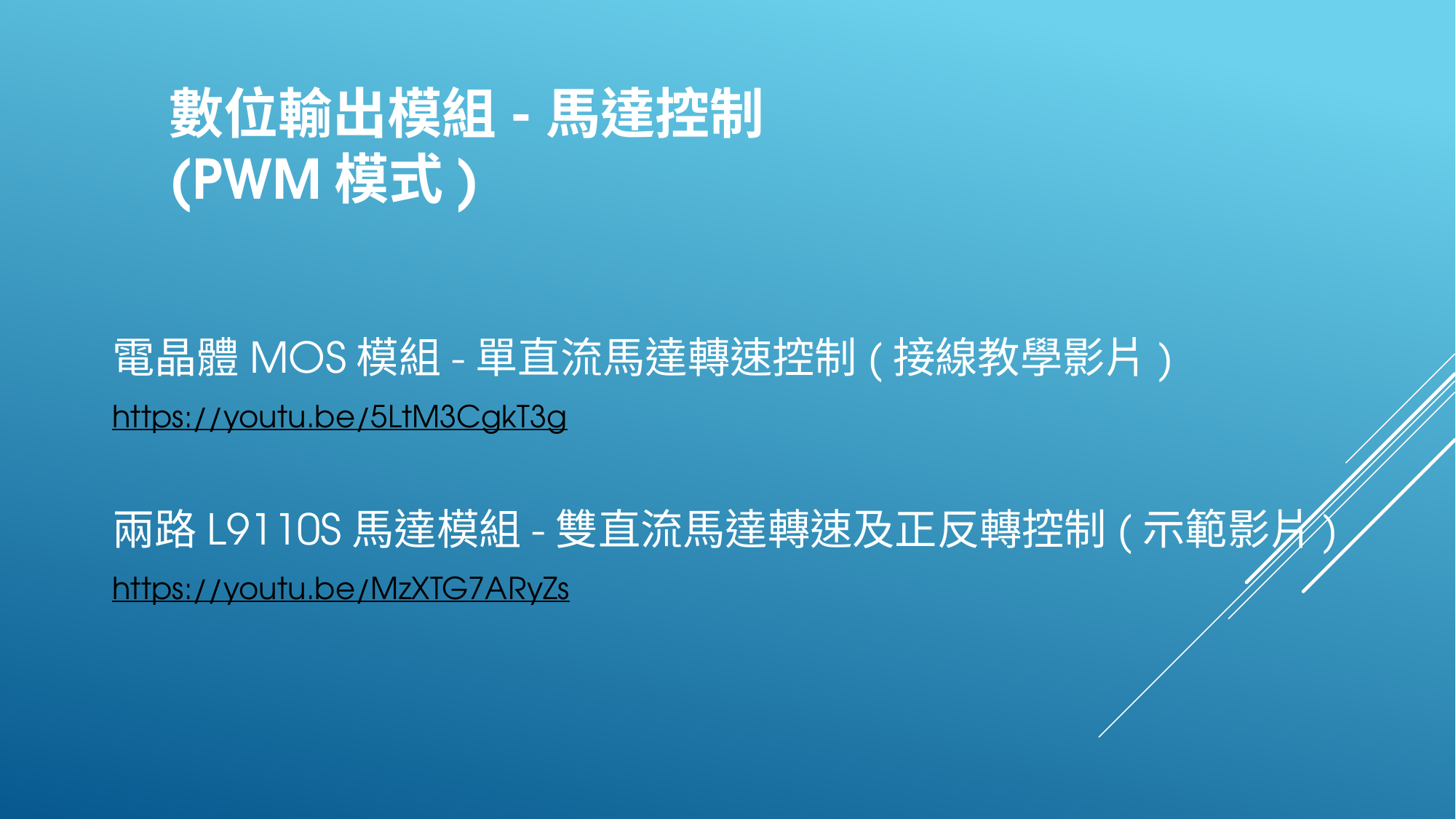

# 數位輸出模組-馬達控制 (PWM模式)
電晶體MOS模組-單直流馬達轉速控制(接線教學影片)
https://youtu.be/5LtM3CgkT3g

兩路L9110S馬達模組-雙直流馬達轉速及正反轉控制(示範影片)
https://youtu.be/MzXTG7ARyZs